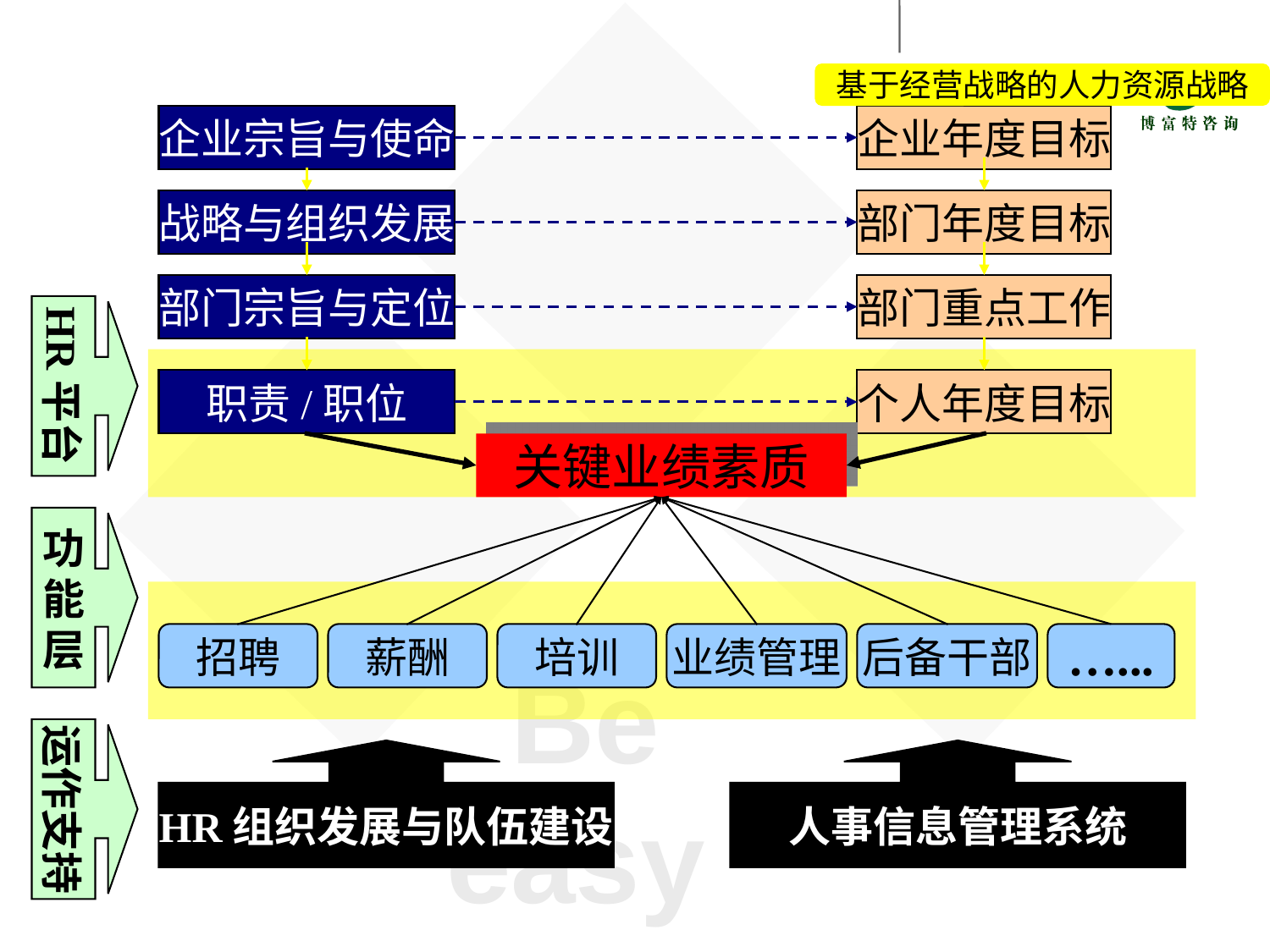

基于经营战略的人力资源战略
企业宗旨与使命
企业年度目标
战略与组织发展
部门年度目标
部门宗旨与定位
部门重点工作
HR平台

职责/职位
个人年度目标
关键业绩素质
功
能
层

招聘
薪酬
培训
业绩管理
后备干部
…...
运作支持
HR组织发展与队伍建设
人事信息管理系统